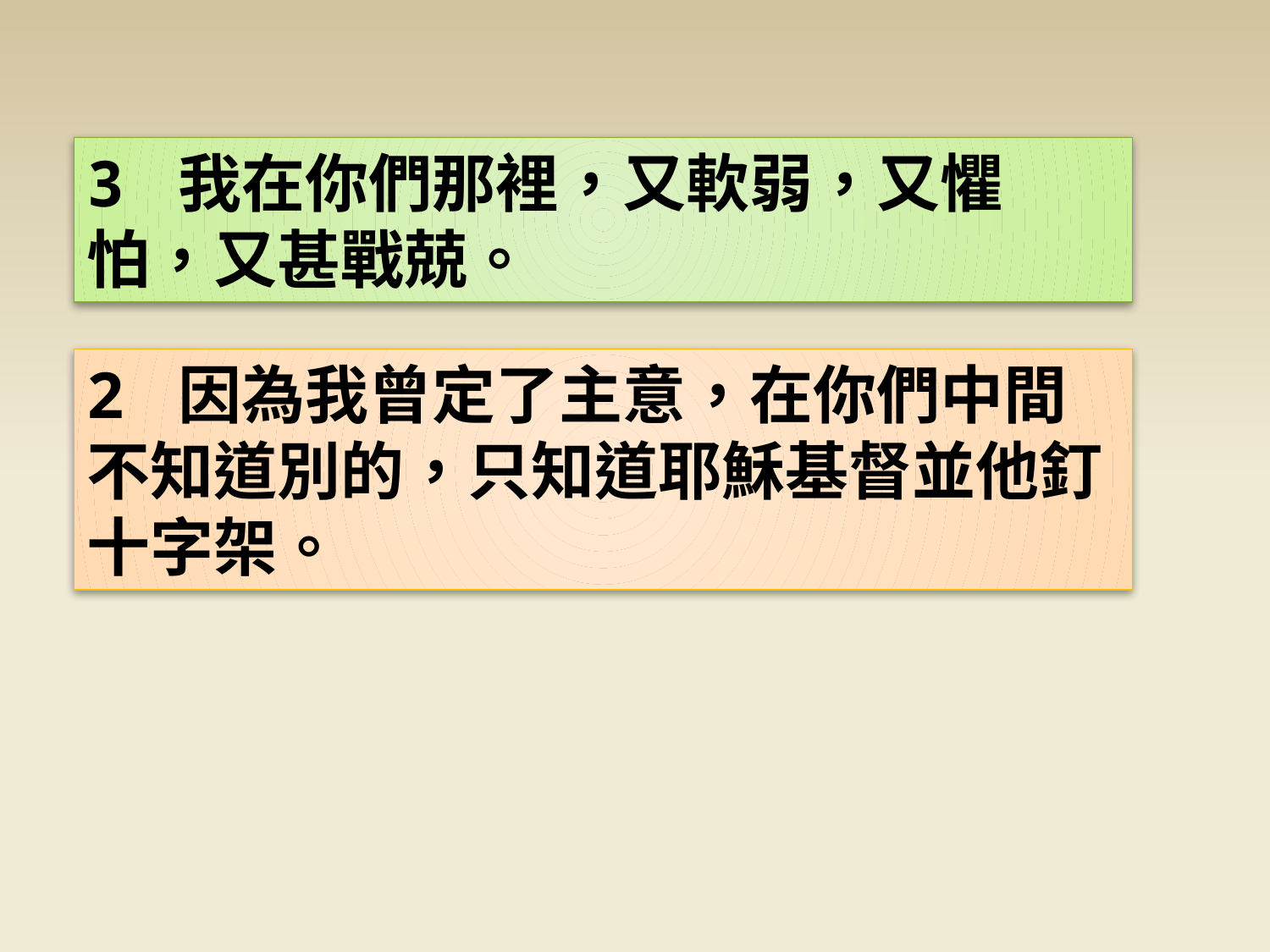

3 我在你們那裡，又軟弱，又懼怕，又甚戰兢。
2 因為我曾定了主意，在你們中間不知道別的，只知道耶穌基督並他釘十字架。